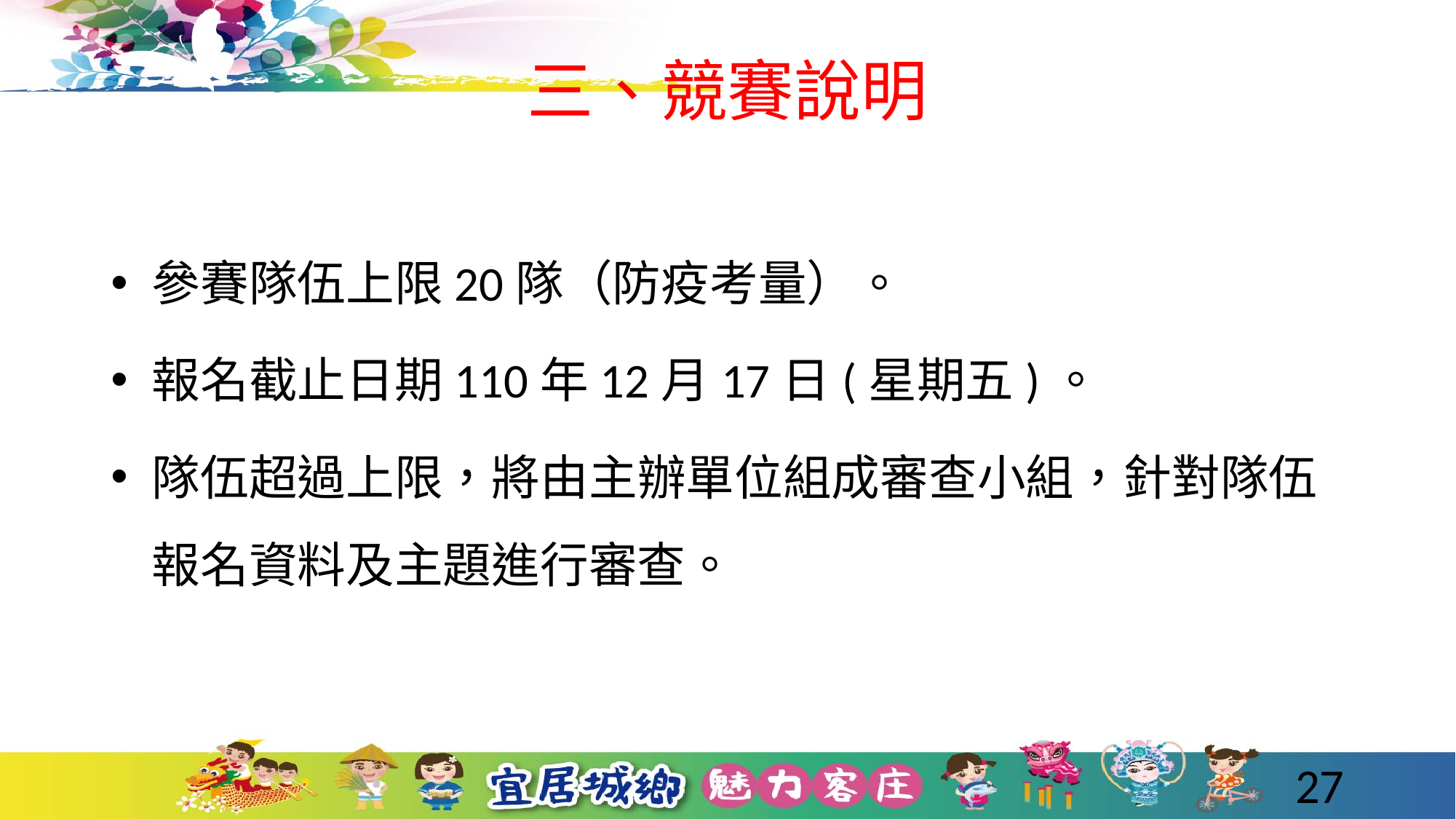

# 三、競賽說明
參賽隊伍上限20隊（防疫考量）。
報名截止日期110年12月17日(星期五)。
隊伍超過上限，將由主辦單位組成審查小組，針對隊伍報名資料及主題進行審查。

27